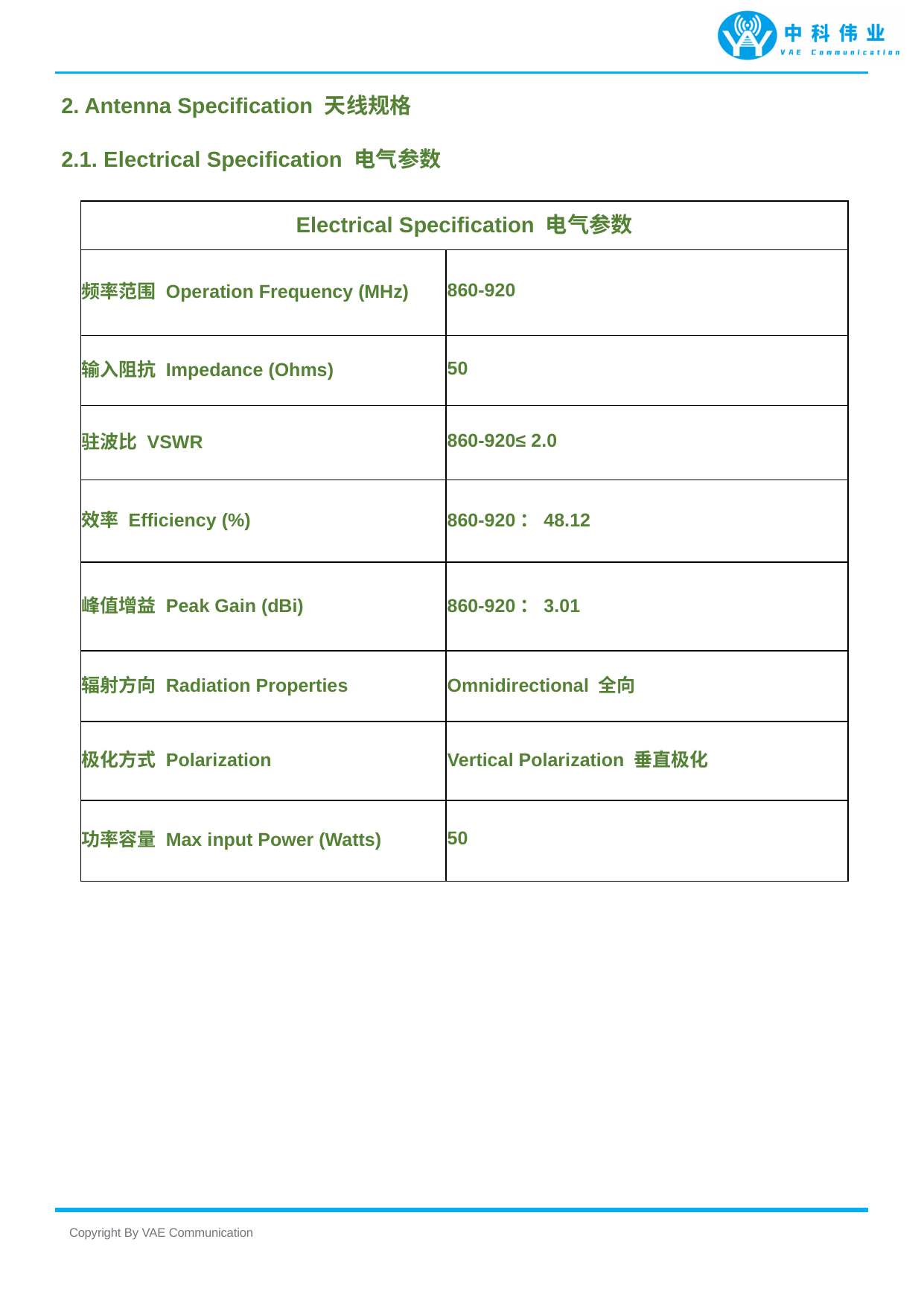

2. Antenna Specification 天线规格
2.1. Electrical Specification 电气参数
| Electrical Specification 电气参数 |  |
| --- | --- |
| 频率范围 Operation Frequency (MHz) | 860-920 |
| 输入阻抗 Impedance (Ohms) | 50 |
| 驻波比 VSWR | 860-920≤ 2.0 |
| 效率 Efficiency (%) | 860-920：48.12 |
| 峰值增益 Peak Gain (dBi) | 860-920：3.01 |
| 辐射方向 Radiation Properties | Omnidirectional 全向 |
| 极化方式 Polarization | Vertical Polarization 垂直极化 |
| 功率容量 Max input Power (Watts) | 50 |
5
Copyright By VAE Communication